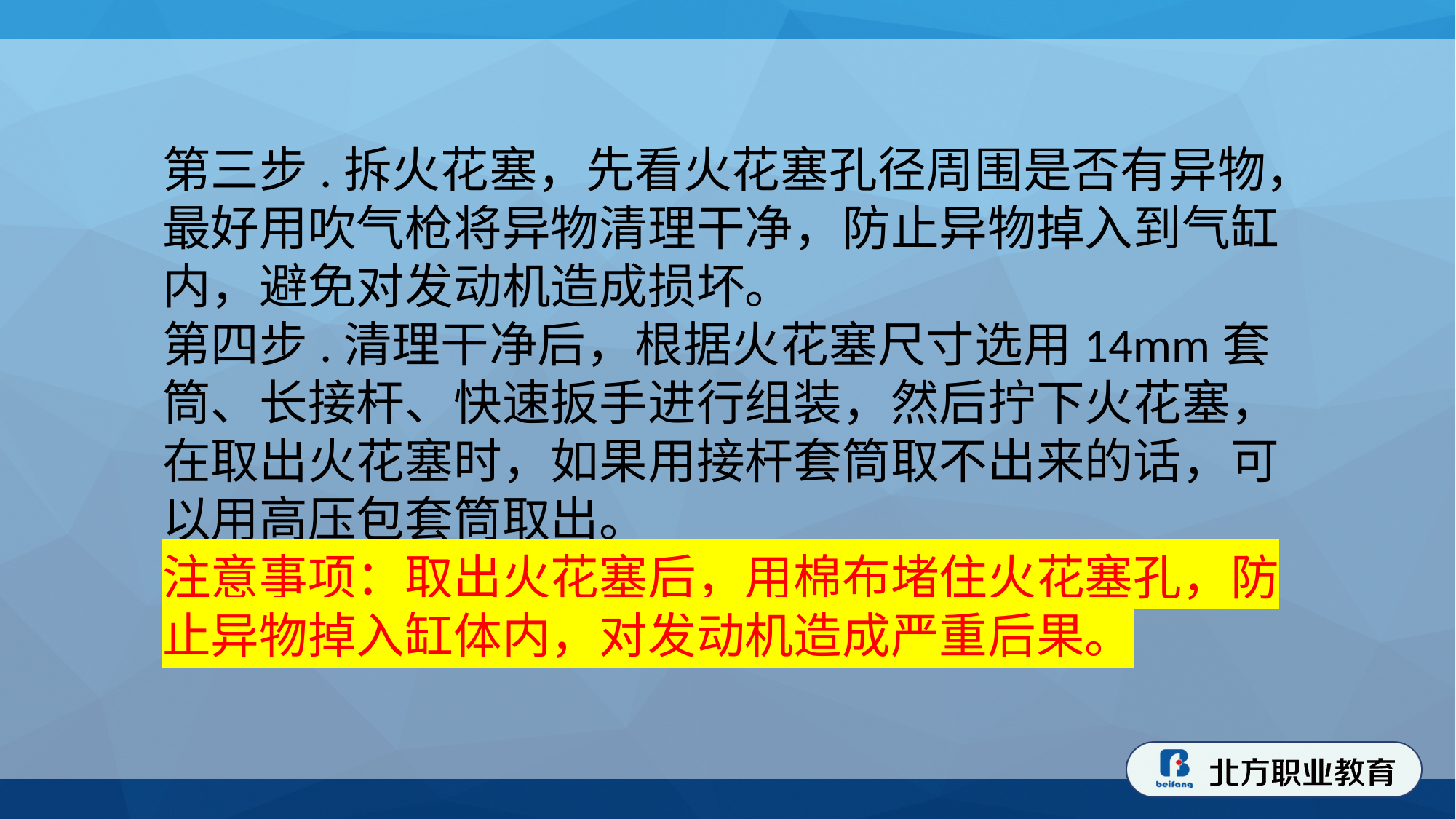

第三步.拆火花塞，先看火花塞孔径周围是否有异物，最好用吹气枪将异物清理干净，防止异物掉入到气缸内，避免对发动机造成损坏。
第四步.清理干净后，根据火花塞尺寸选用14mm套筒、长接杆、快速扳手进行组装，然后拧下火花塞，在取出火花塞时，如果用接杆套筒取不出来的话，可以用高压包套筒取出。
注意事项：取出火花塞后，用棉布堵住火花塞孔，防止异物掉入缸体内，对发动机造成严重后果。